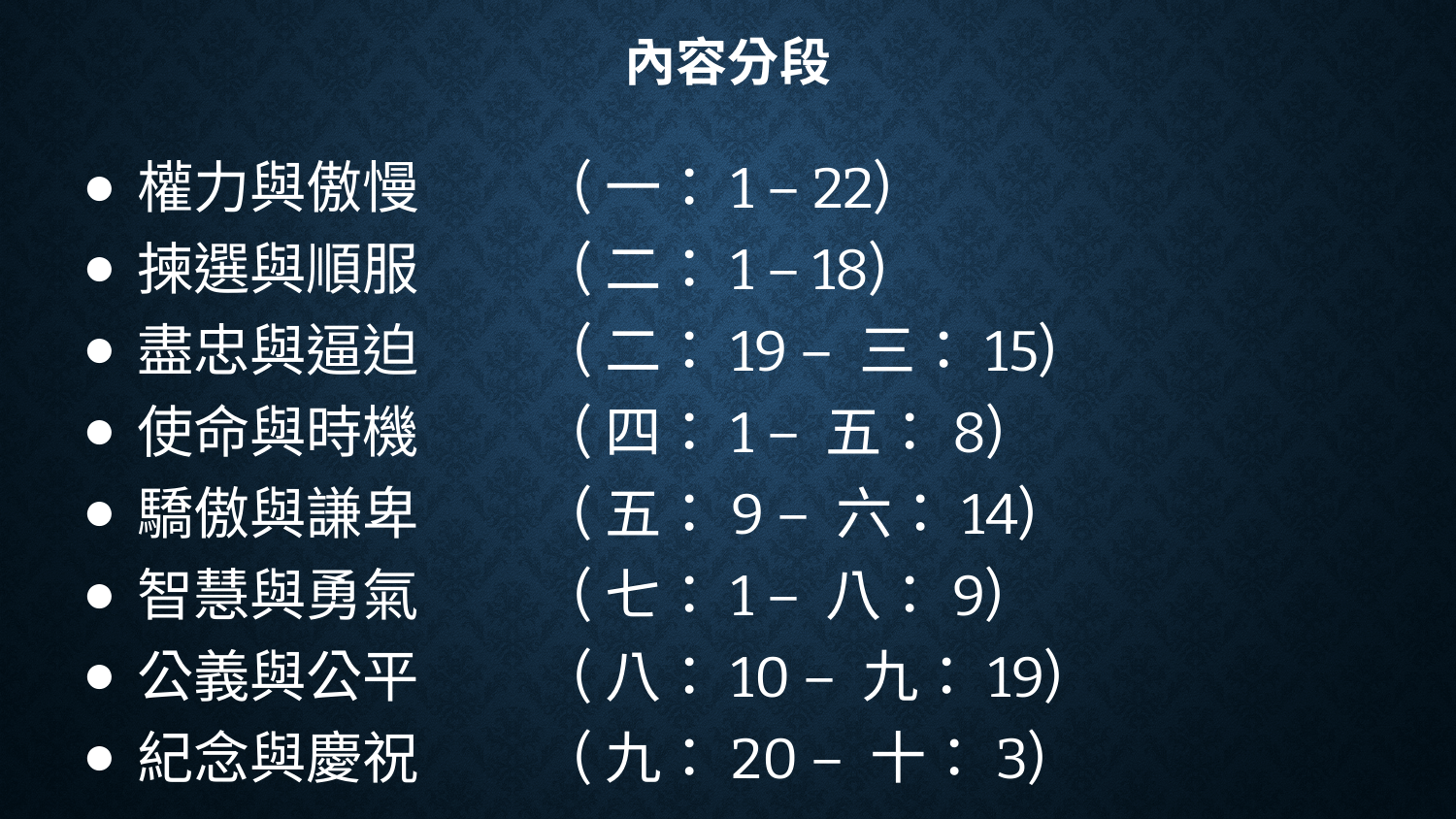

# 內容分段
權力與傲慢		(一：1 – 22)
揀選與順服		(二：1 – 18)
盡忠與逼迫		(二：19 – 三：15)
使命與時機		(四：1 – 五：8)
驕傲與謙卑		(五：9 – 六：14)
智慧與勇氣		(七：1 – 八：9)
公義與公平		(八：10 – 九：19)
紀念與慶祝		(九：20 – 十：3)